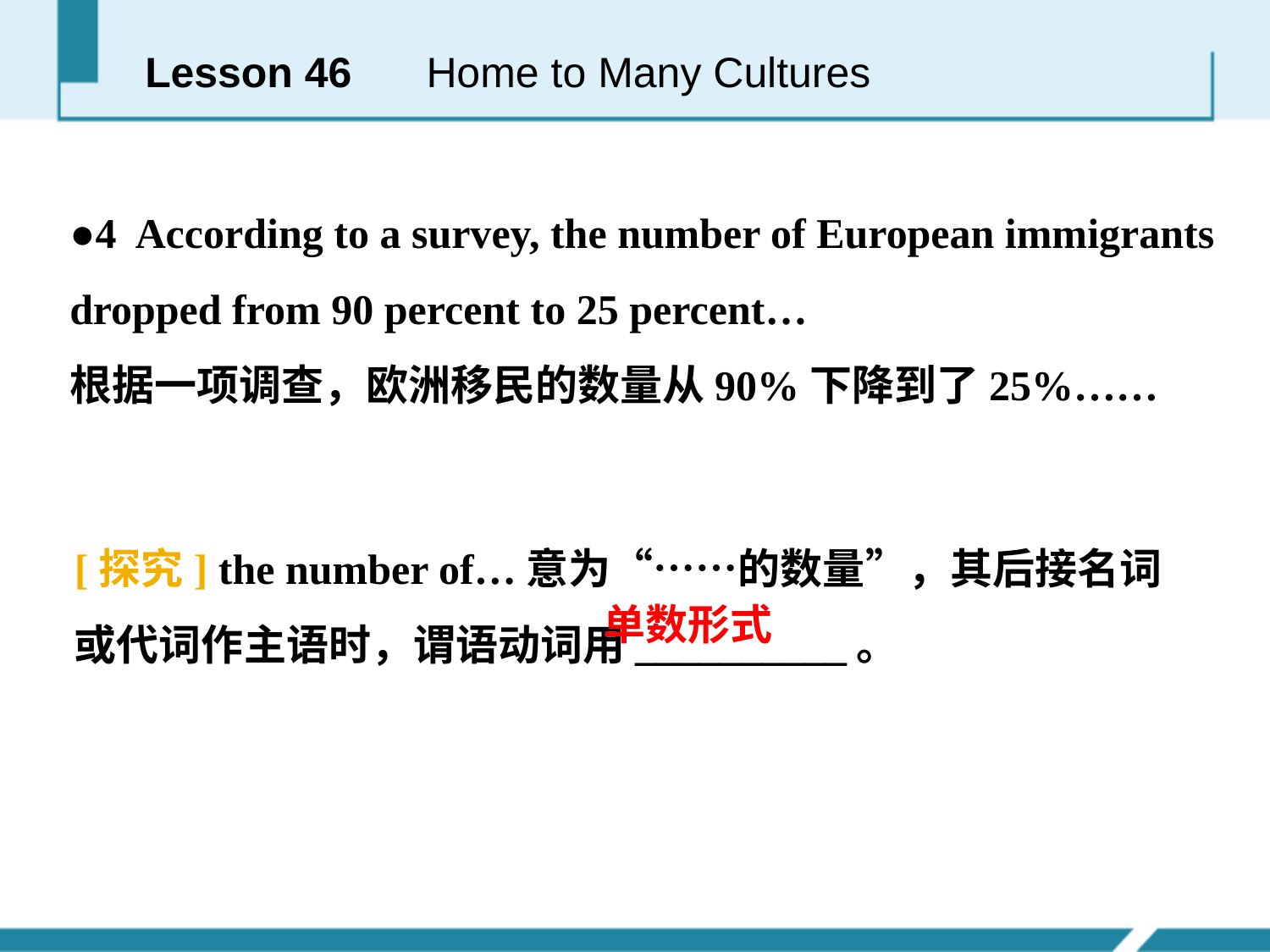

Lesson 46 　Home to Many Cultures
●4  According to a survey, the number of European immigrants dropped from 90 percent to 25 percent…
根据一项调查，欧洲移民的数量从90%下降到了25%……
[探究] the number of…意为“……的数量”，其后接名词或代词作主语时，谓语动词用__________。
单数形式